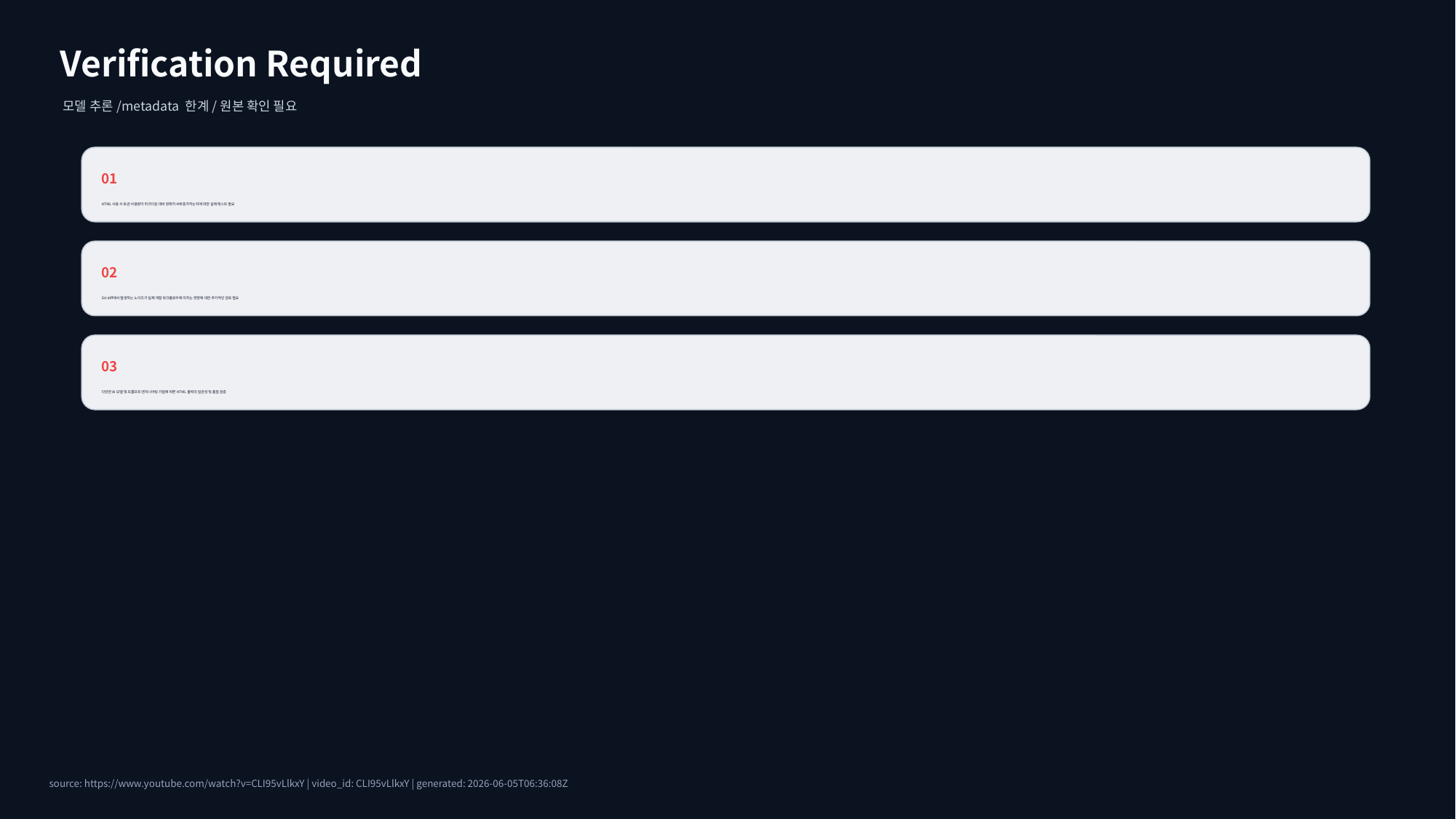

Verification Required
모델 추론/metadata 한계/원본 확인 필요

01
HTML 사용 시 토큰 사용량이 마크다운 대비 정확히 4배 증가하는지에 대한 실제 테스트 필요

02
Git diff에서 발생하는 노이즈가 실제 개발 워크플로우에 미치는 영향에 대한 추가적인 검토 필요

03
다양한 AI 모델 및 프롬프트 엔지니어링 기법에 따른 HTML 출력의 일관성 및 품질 검증
source: https://www.youtube.com/watch?v=CLI95vLlkxY | video_id: CLI95vLlkxY | generated: 2026-06-05T06:36:08Z